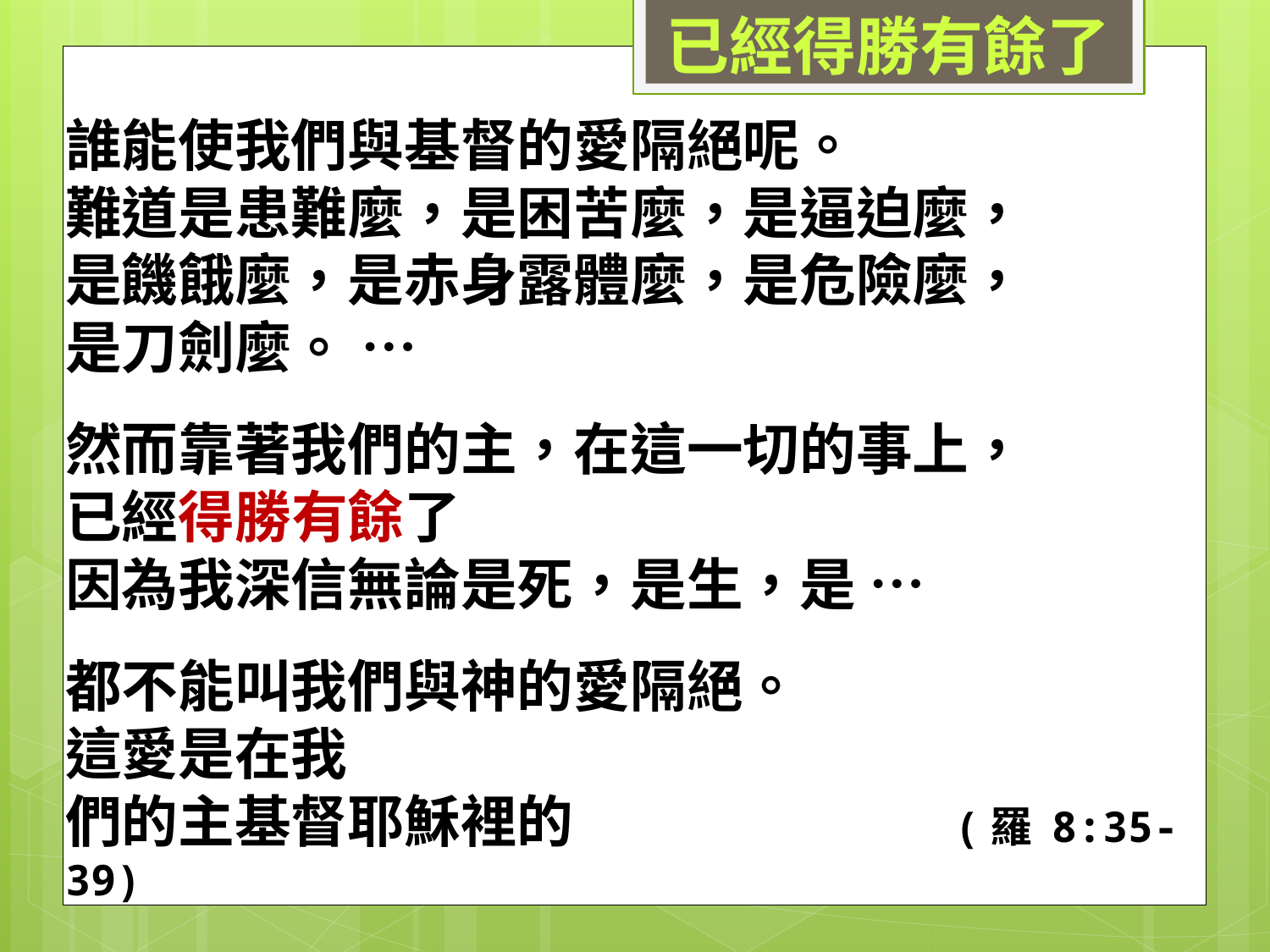

已經得勝有餘了
誰能使我們與基督的愛隔絕呢。
難道是患難麼，是困苦麼，是逼迫麼，
是饑餓麼，是赤身露體麼，是危險麼，
是刀劍麼。 …

然而靠著我們的主，在這一切的事上，
已經得勝有餘了
因為我深信無論是死，是生，是 …

都不能叫我們與神的愛隔絕。
這愛是在我
們的主基督耶穌裡的			(羅 8:35-39)